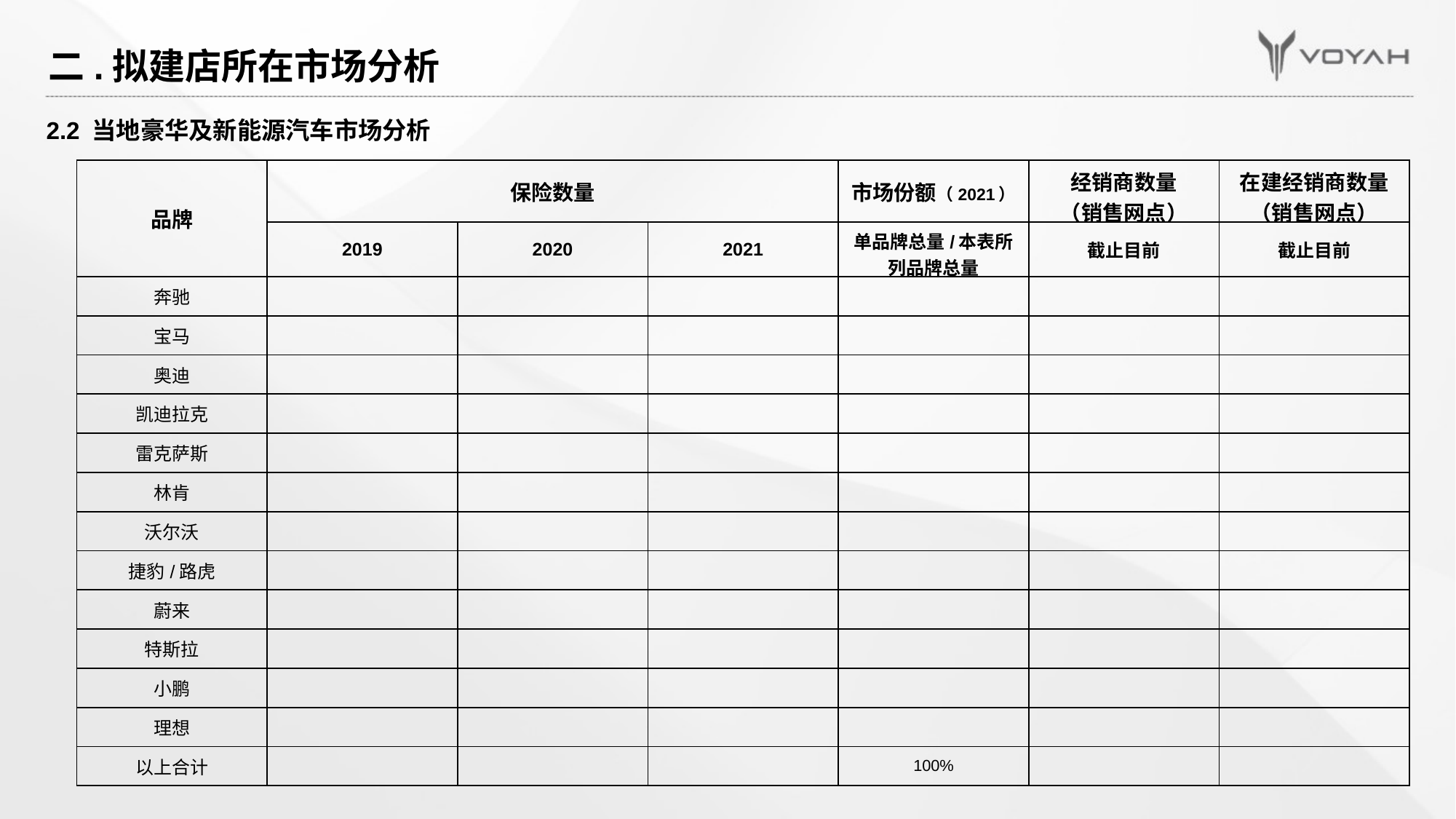

# 二.拟建店所在市场分析
2.2 当地豪华及新能源汽车市场分析
| 品牌 | 保险数量 |  |  | 市场份额（2021） | 经销商数量 （销售网点） | 在建经销商数量 （销售网点） |
| --- | --- | --- | --- | --- | --- | --- |
|  | 2019 | 2020 | 2021 | 单品牌总量/本表所列品牌总量 | 截止目前 | 截止目前 |
| 奔驰 |  |  |  |  |  |  |
| 宝马 |  |  |  |  |  |  |
| 奥迪 |  |  |  |  |  |  |
| 凯迪拉克 |  |  |  |  |  |  |
| 雷克萨斯 |  |  |  |  |  |  |
| 林肯 |  |  |  |  |  |  |
| 沃尔沃 |  |  |  |  |  |  |
| 捷豹/路虎 |  |  |  |  |  |  |
| 蔚来 |  |  |  |  |  |  |
| 特斯拉 |  |  |  |  |  |  |
| 小鹏 |  |  |  |  |  |  |
| 理想 |  |  |  |  |  |  |
| 以上合计 |  |  |  | 100% |  |  |